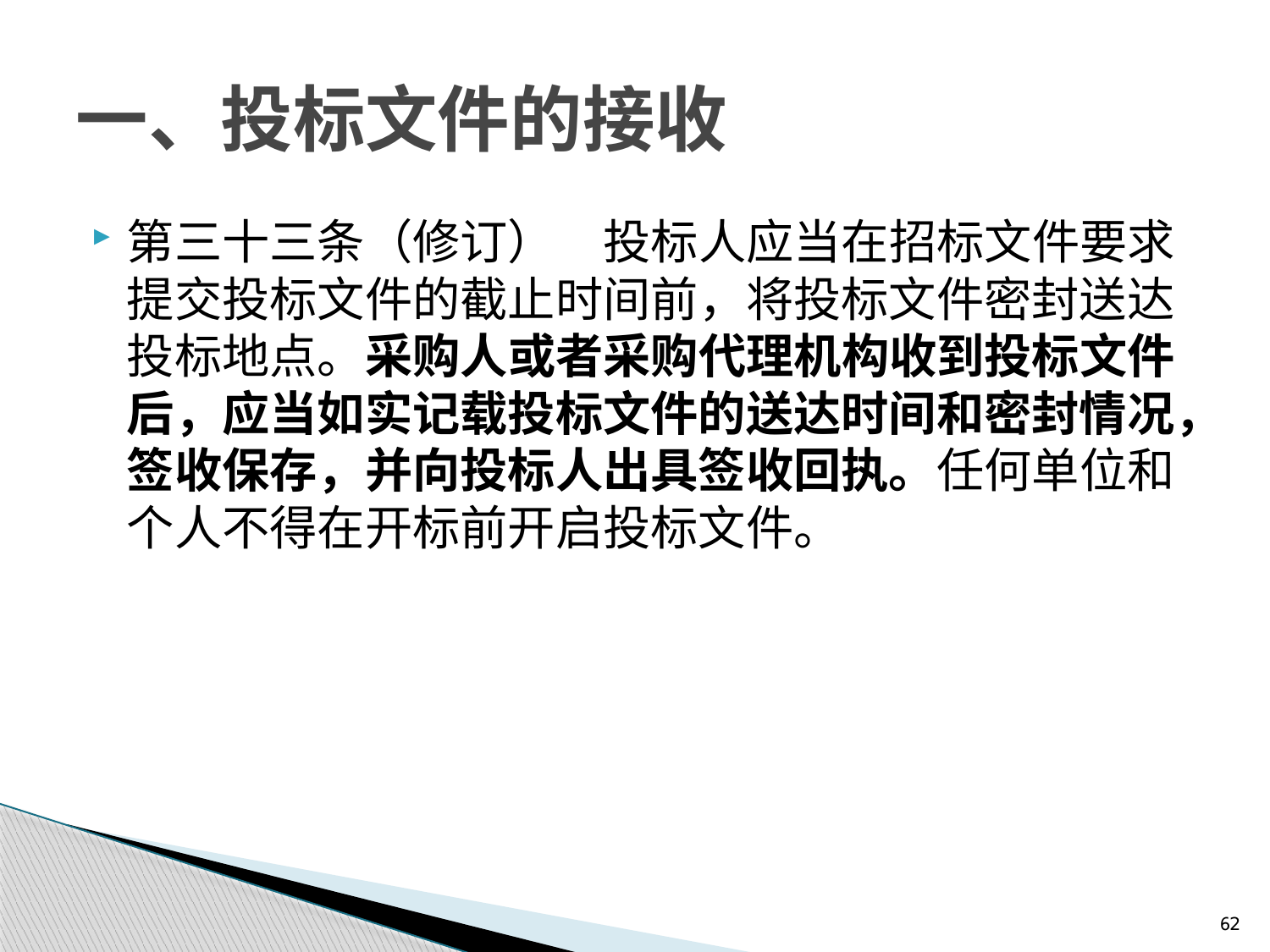

# 一、投标文件的接收
第三十三条（修订）　投标人应当在招标文件要求提交投标文件的截止时间前，将投标文件密封送达投标地点。采购人或者采购代理机构收到投标文件后，应当如实记载投标文件的送达时间和密封情况，签收保存，并向投标人出具签收回执。任何单位和个人不得在开标前开启投标文件。
62